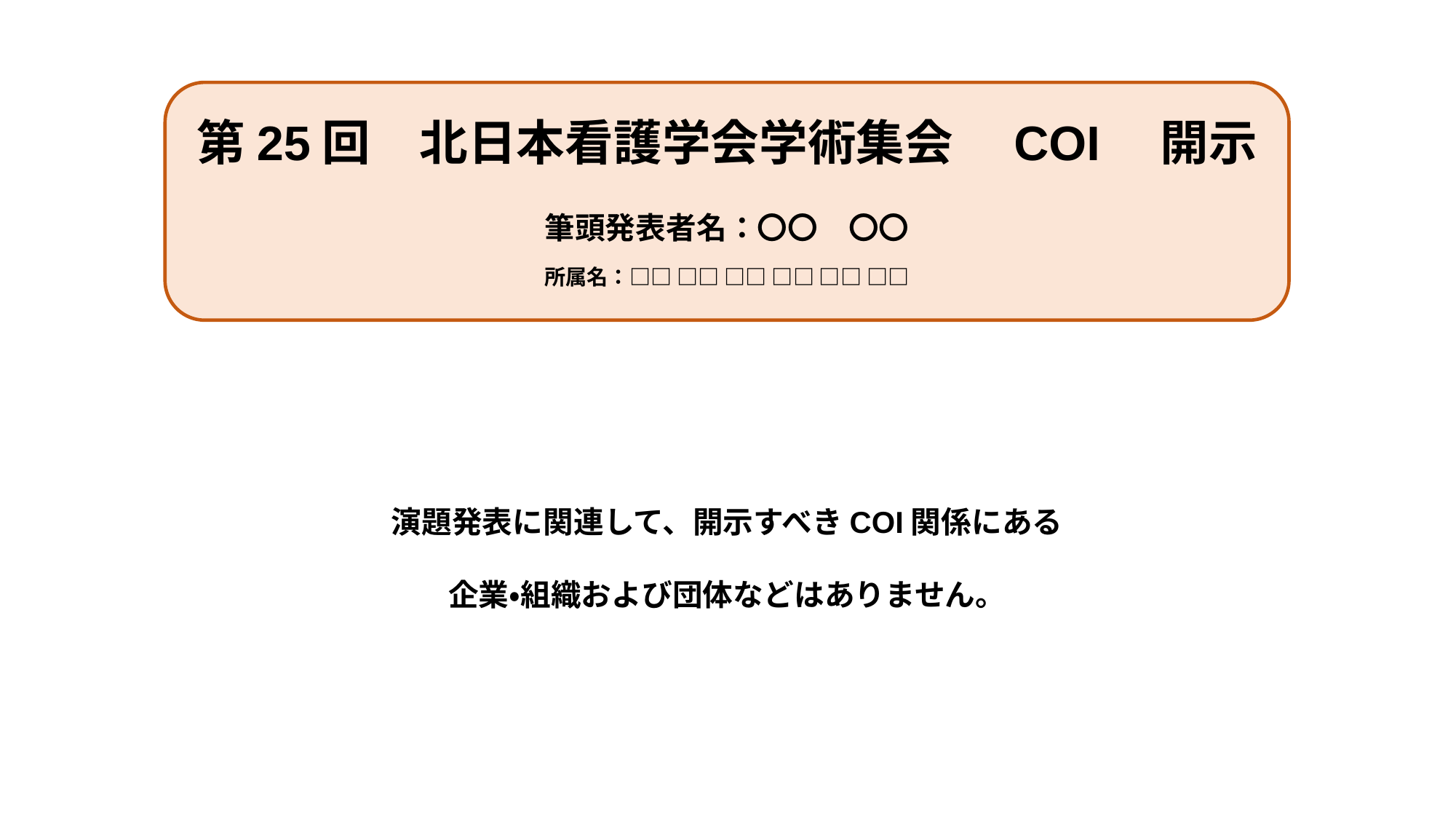

第25回　北日本看護学会学術集会　COI　開示
筆頭発表者名：〇〇　〇〇
所属名：□□ □□ □□ □□ □□ □□
演題発表に関連して、開示すべきCOI関係にある
企業・組織および団体などはありません。